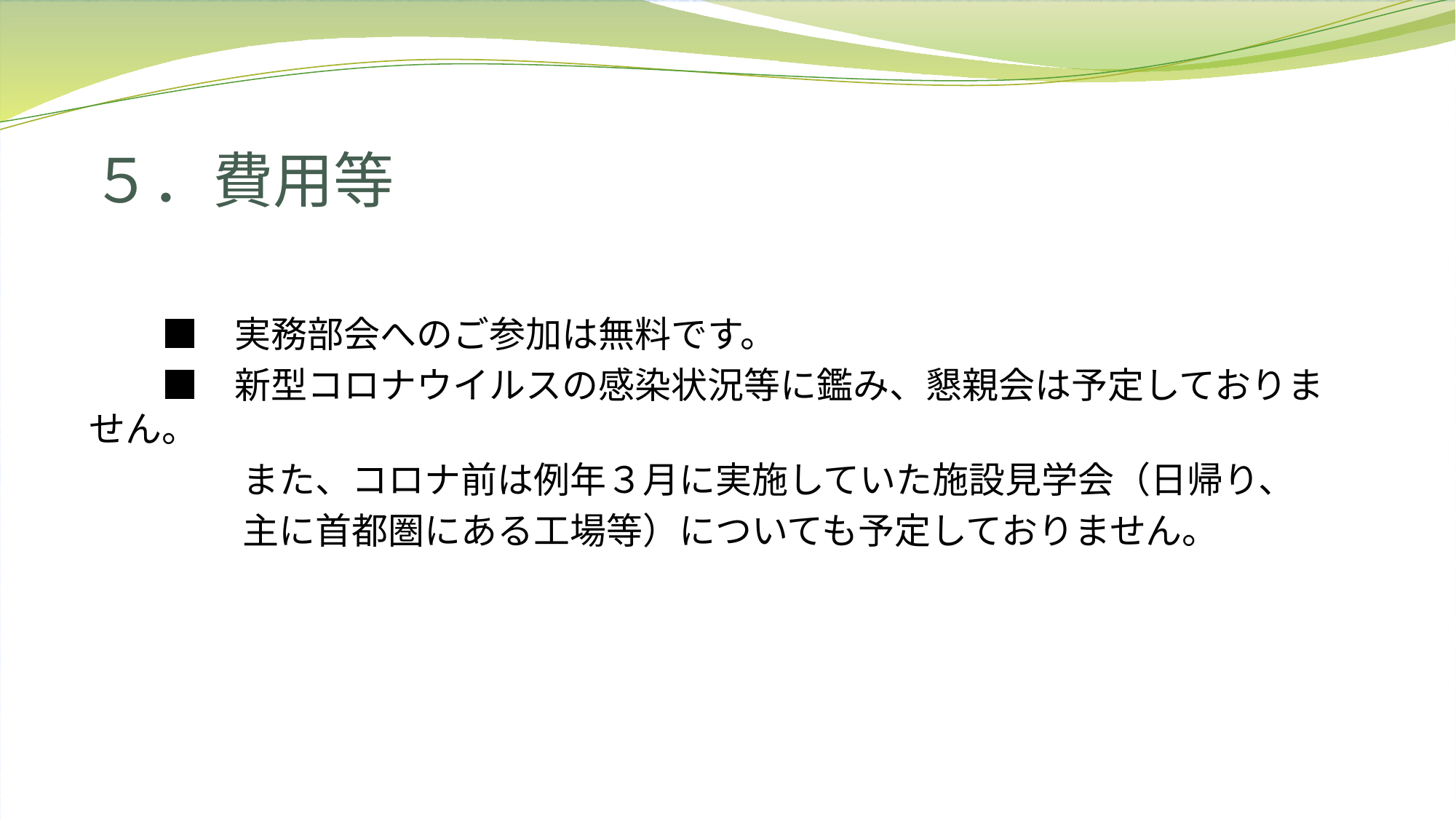

# ５．費用等
　　■　実務部会へのご参加は無料です。
　　■　新型コロナウイルスの感染状況等に鑑み、懇親会は予定しておりません。
　　　　 また、コロナ前は例年３月に実施していた施設見学会（日帰り、
　　　　 主に首都圏にある工場等）についても予定しておりません。